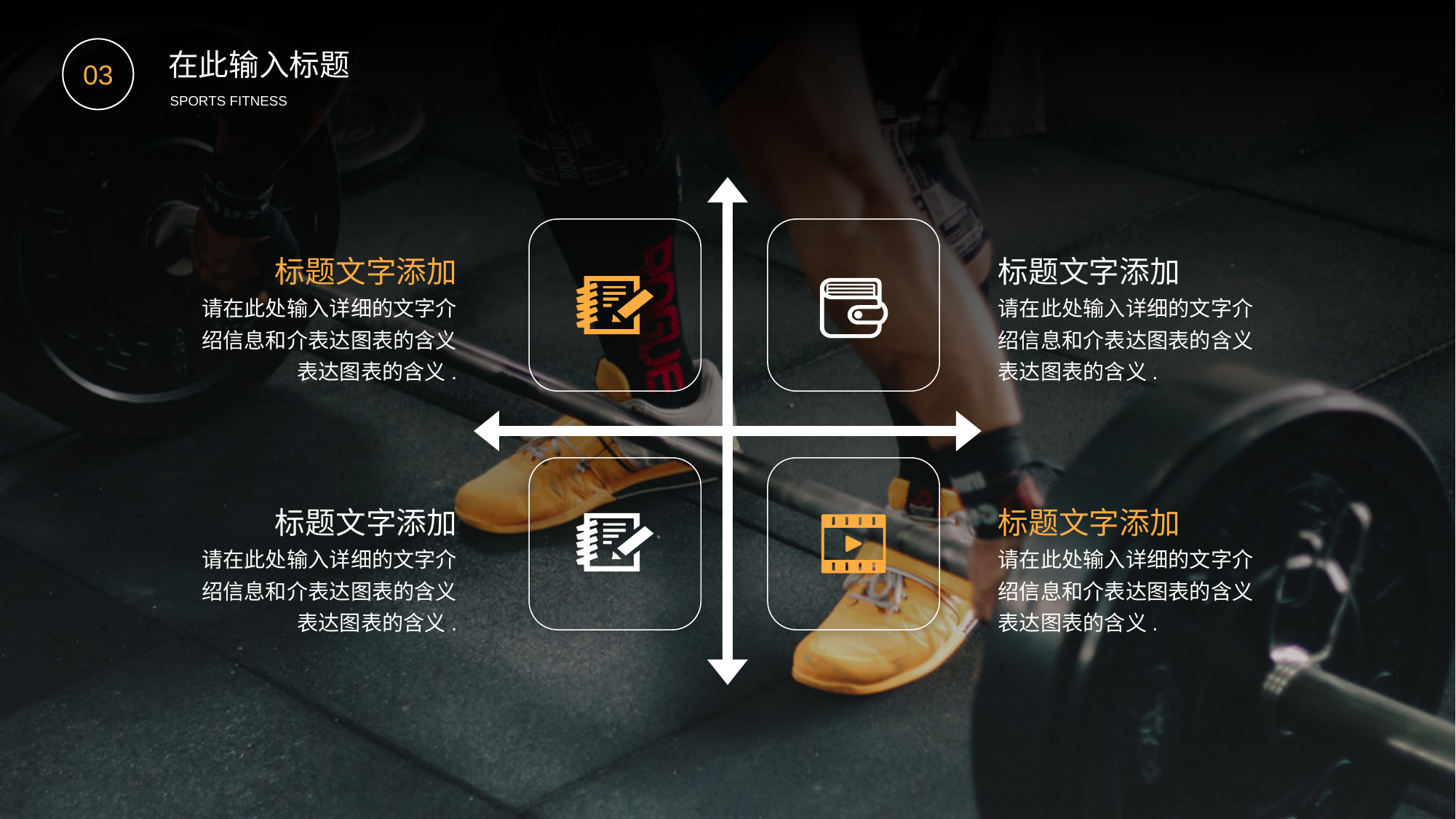

在此输入标题
03
SPORTS FITNESS

标题文字添加
请在此处输入详细的文字介绍信息和介表达图表的含义表达图表的含义.
标题文字添加
请在此处输入详细的文字介绍信息和介表达图表的含义表达图表的含义.
标题文字添加
请在此处输入详细的文字介绍信息和介表达图表的含义表达图表的含义.
标题文字添加
请在此处输入详细的文字介绍信息和介表达图表的含义表达图表的含义.